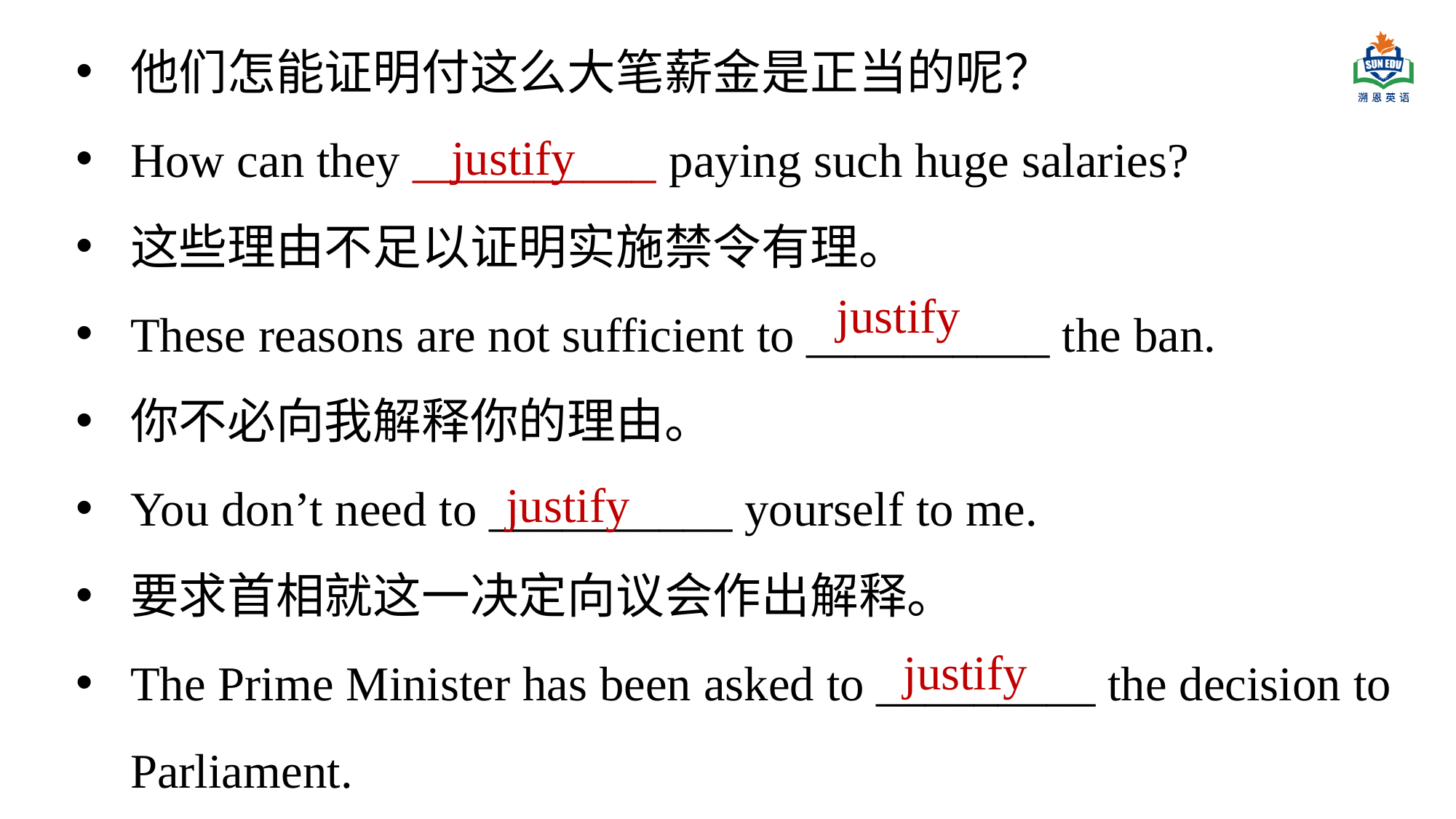

他们怎能证明付这么大笔薪金是正当的呢？
How can they __________ paying such huge salaries?
这些理由不足以证明实施禁令有理。
These reasons are not sufficient to __________ the ban.
你不必向我解释你的理由。
You don’t need to __________ yourself to me.
要求首相就这一决定向议会作出解释。
The Prime Minister has been asked to _________ the decision to Parliament.
justify
justify
justify
justify